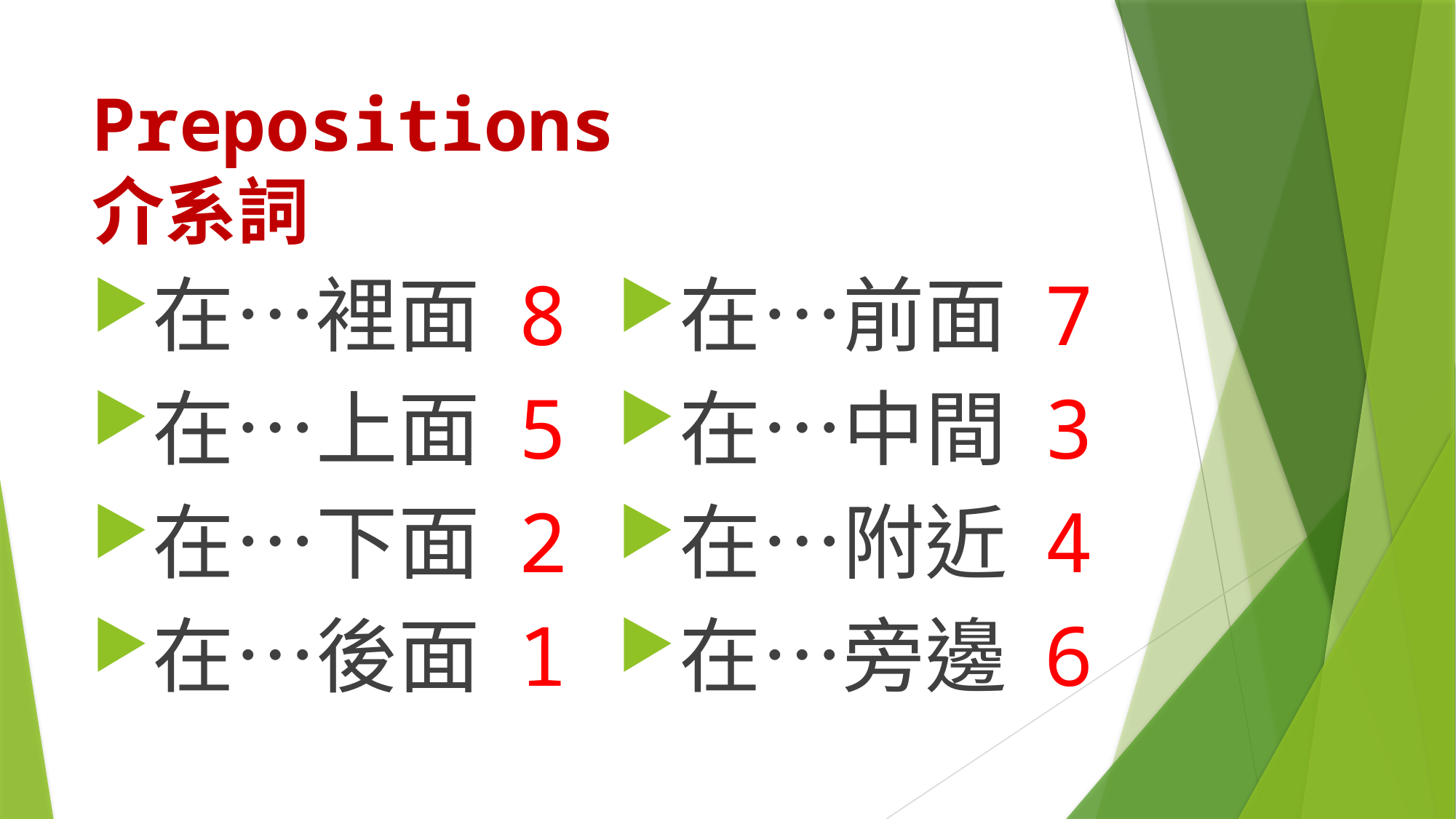

# Prepositions 介系詞
在…裡面 8
在…上面 5
在…下面 2
在…後面 1
在…前面 7
在…中間 3
在…附近 4
在…旁邊 6